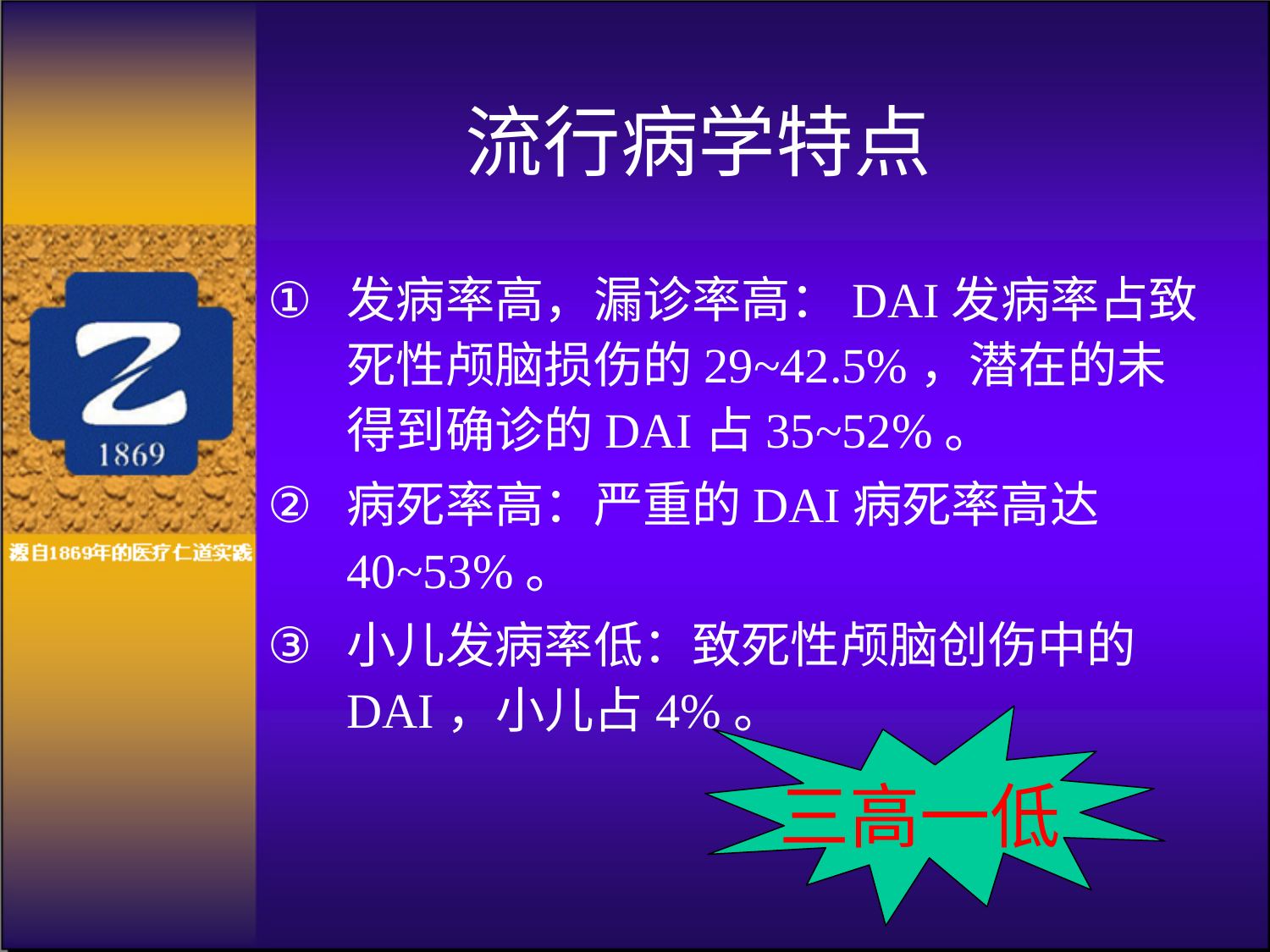

# 流行病学特点
发病率高，漏诊率高：DAI发病率占致死性颅脑损伤的29~42.5%，潜在的未得到确诊的DAI占35~52%。
病死率高：严重的DAI病死率高达40~53%。
小儿发病率低：致死性颅脑创伤中的DAI，小儿占4%。

三高一低